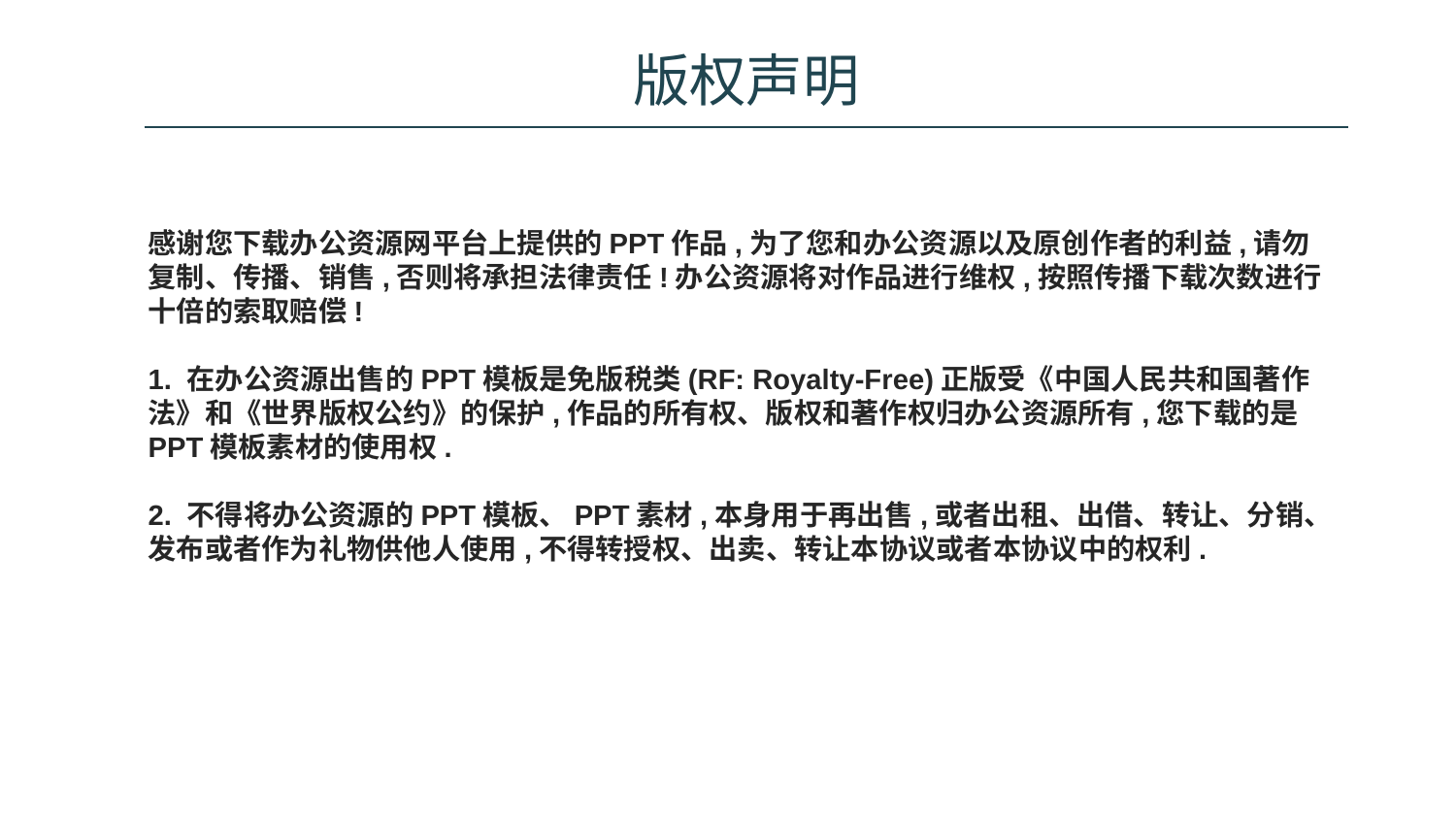

版权声明
感谢您下载办公资源网平台上提供的PPT作品,为了您和办公资源以及原创作者的利益,请勿复制、传播、销售,否则将承担法律责任!办公资源将对作品进行维权,按照传播下载次数进行十倍的索取赔偿!

1. 在办公资源出售的PPT模板是免版税类(RF: Royalty-Free)正版受《中国人民共和国著作法》和《世界版权公约》的保护,作品的所有权、版权和著作权归办公资源所有,您下载的是PPT模板素材的使用权.

2. 不得将办公资源的PPT模板、PPT素材,本身用于再出售,或者出租、出借、转让、分销、发布或者作为礼物供他人使用,不得转授权、出卖、转让本协议或者本协议中的权利.

办公资源